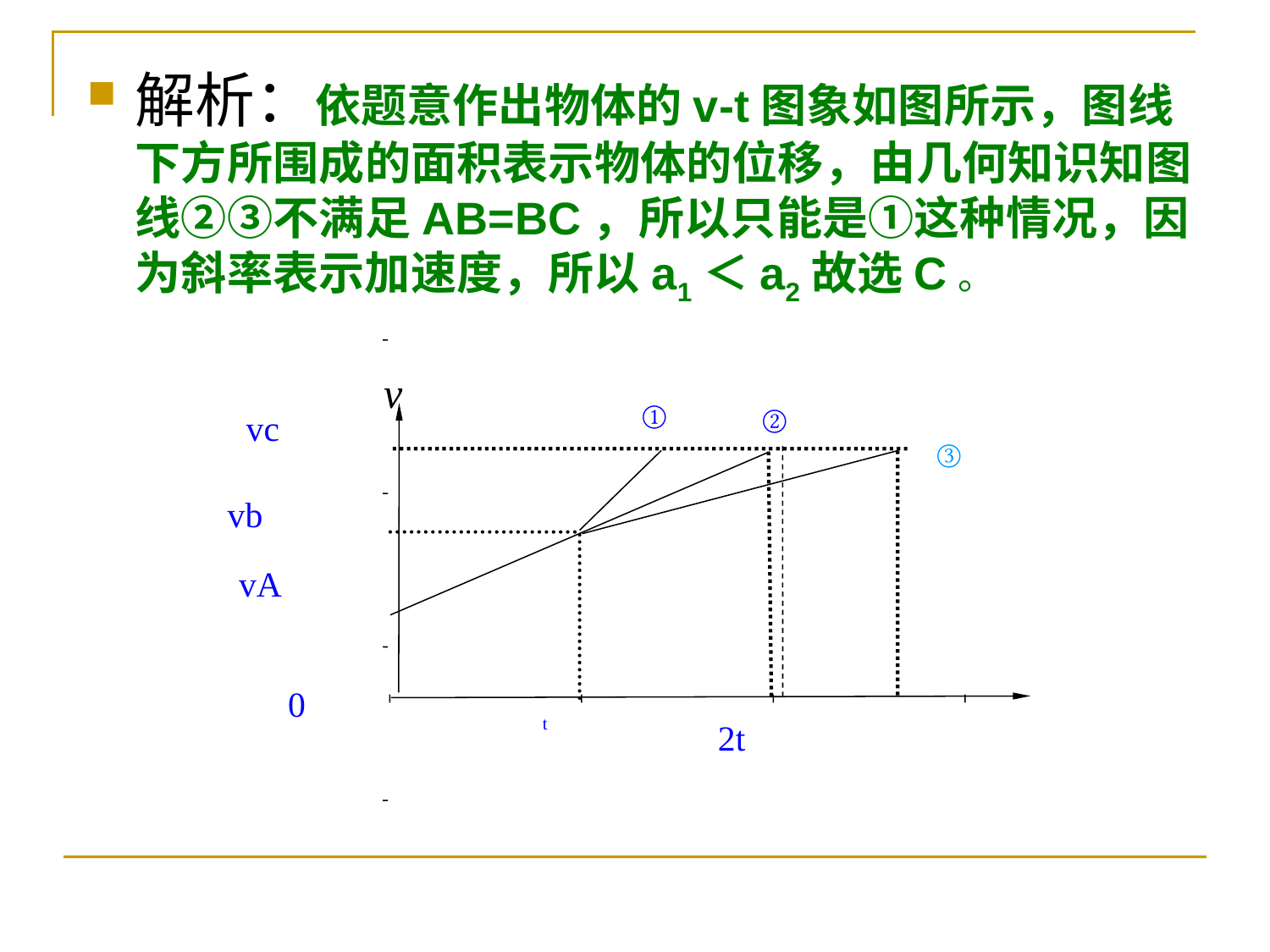

解析：依题意作出物体的v-t图象如图所示，图线下方所围成的面积表示物体的位移，由几何知识知图线②③不满足AB=BC，所以只能是①这种情况，因为斜率表示加速度，所以a1＜a2故选C。

v
①
②
vc

③

vb

vA

0

t
2t